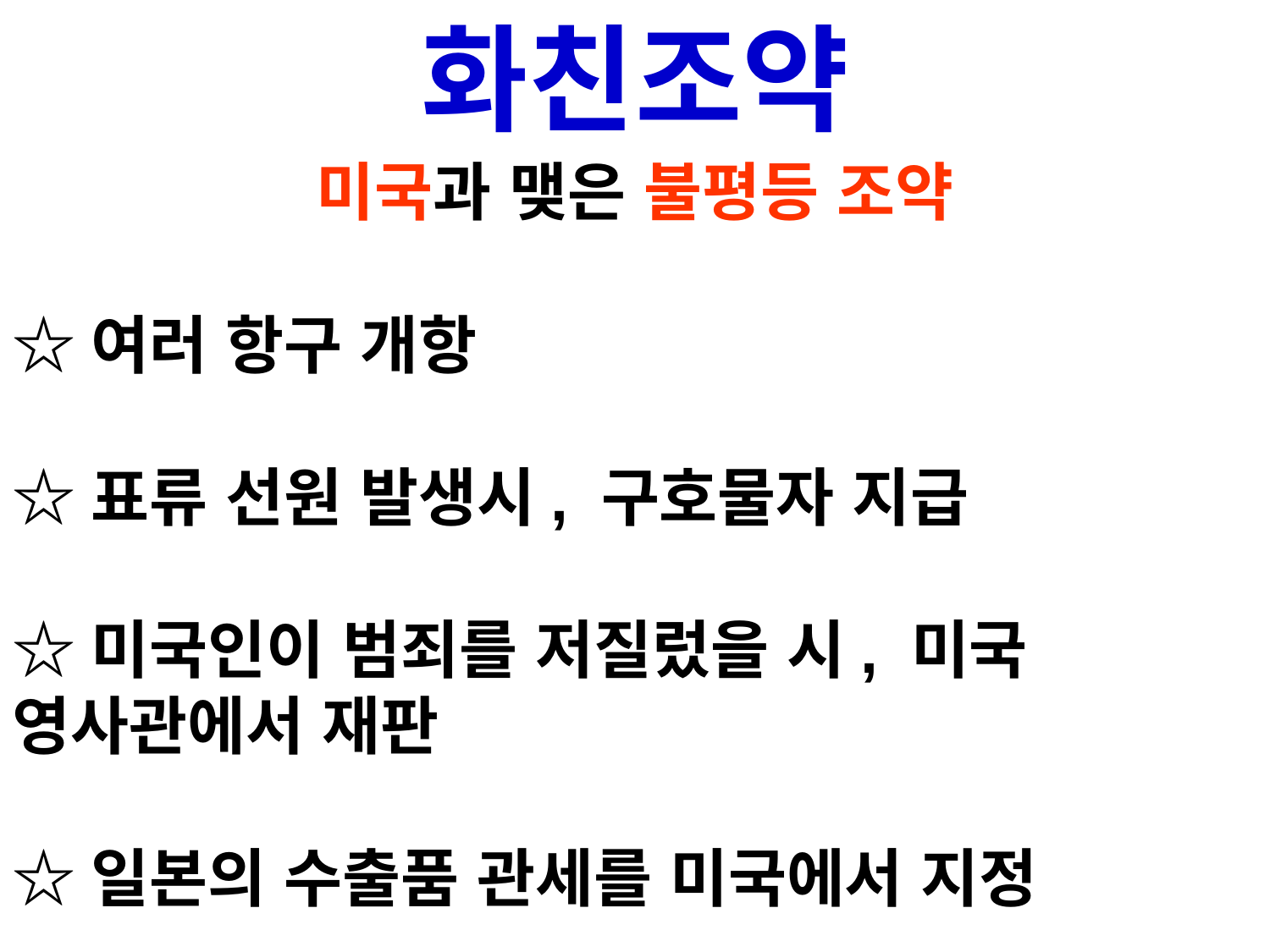

# 화친조약
미국과 맺은 불평등 조약

☆여러 항구 개항

☆표류 선원 발생시, 구호물자 지급

☆미국인이 범죄를 저질렀을 시, 미국 영사관에서 재판

☆일본의 수출품 관세를 미국에서 지정